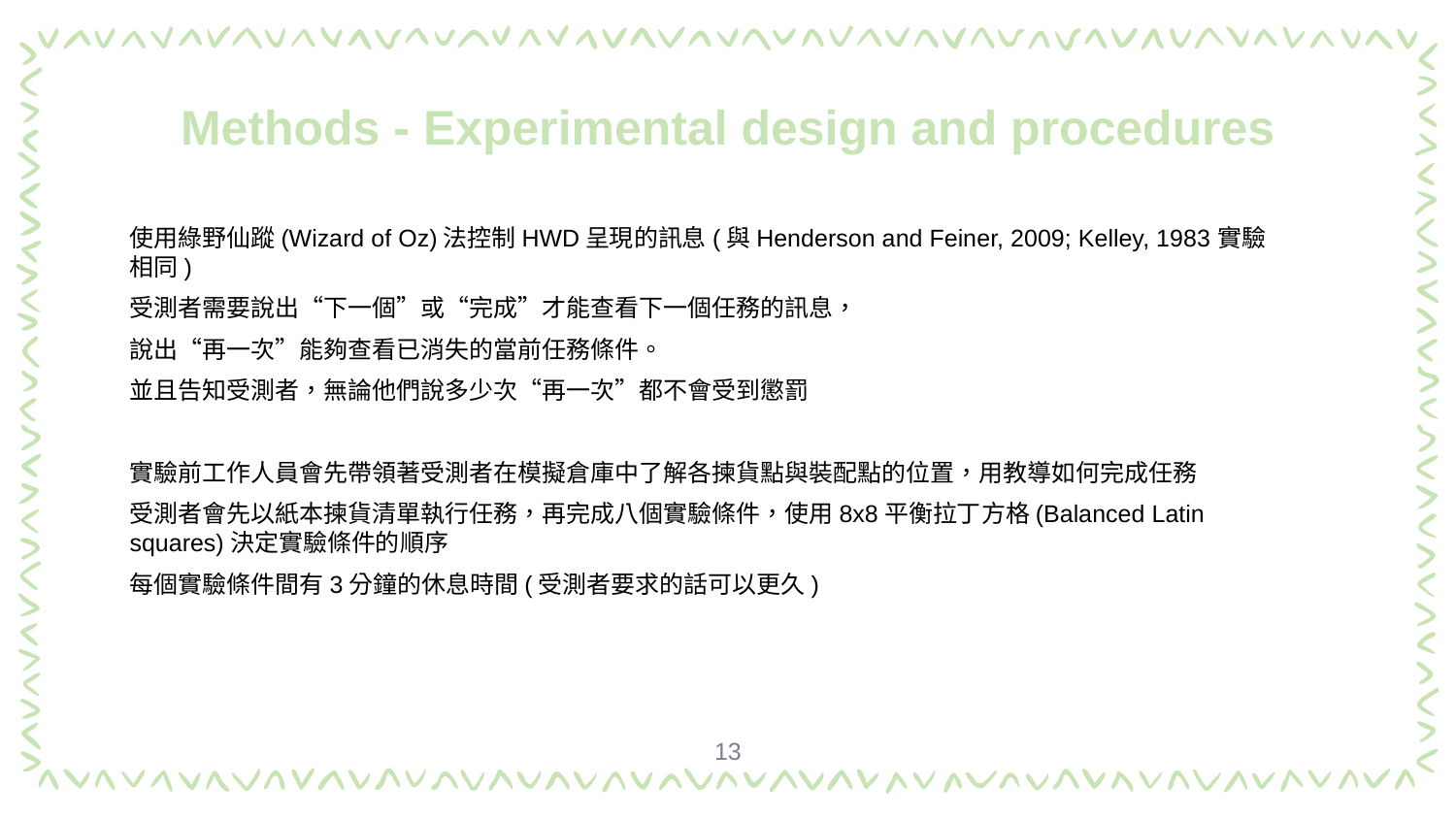

# Methods - Experimental design and procedures
使用綠野仙蹤(Wizard of Oz)法控制HWD呈現的訊息(與Henderson and Feiner, 2009; Kelley, 1983實驗相同)
受測者需要說出“下一個”或“完成”才能查看下一個任務的訊息，
說出“再一次”能夠查看已消失的當前任務條件。
並且告知受測者，無論他們說多少次“再一次”都不會受到懲罰

實驗前工作人員會先帶領著受測者在模擬倉庫中了解各揀貨點與裝配點的位置，用教導如何完成任務
受測者會先以紙本揀貨清單執行任務，再完成八個實驗條件，使用8x8平衡拉丁方格(Balanced Latin squares)決定實驗條件的順序
每個實驗條件間有3分鐘的休息時間(受測者要求的話可以更久)
13